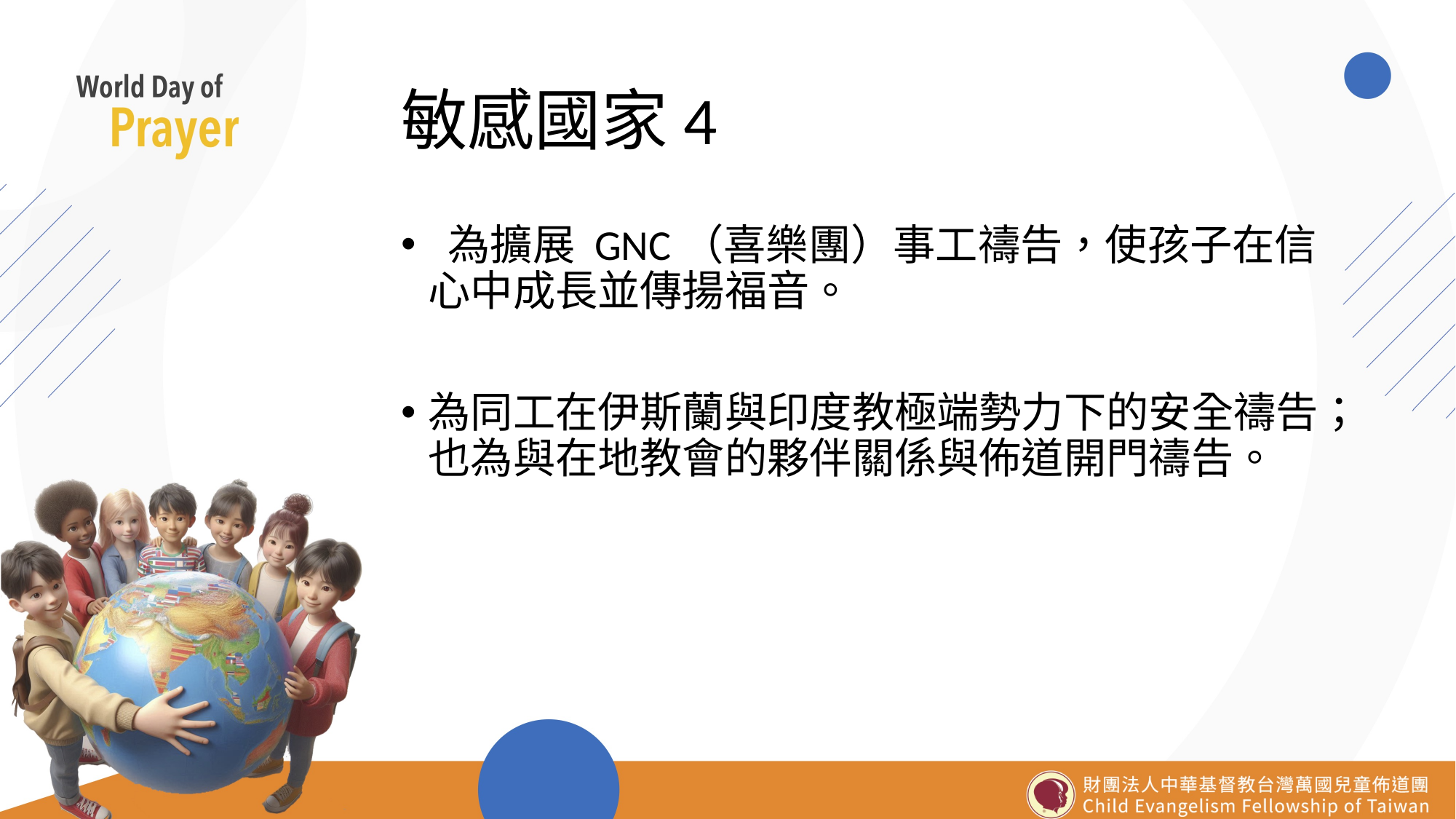

# 敏感國家4
 為擴展 GNC（喜樂團）事工禱告，使孩子在信心中成長並傳揚福音。

為同工在伊斯蘭與印度教極端勢力下的安全禱告；也為與在地教會的夥伴關係與佈道開門禱告。